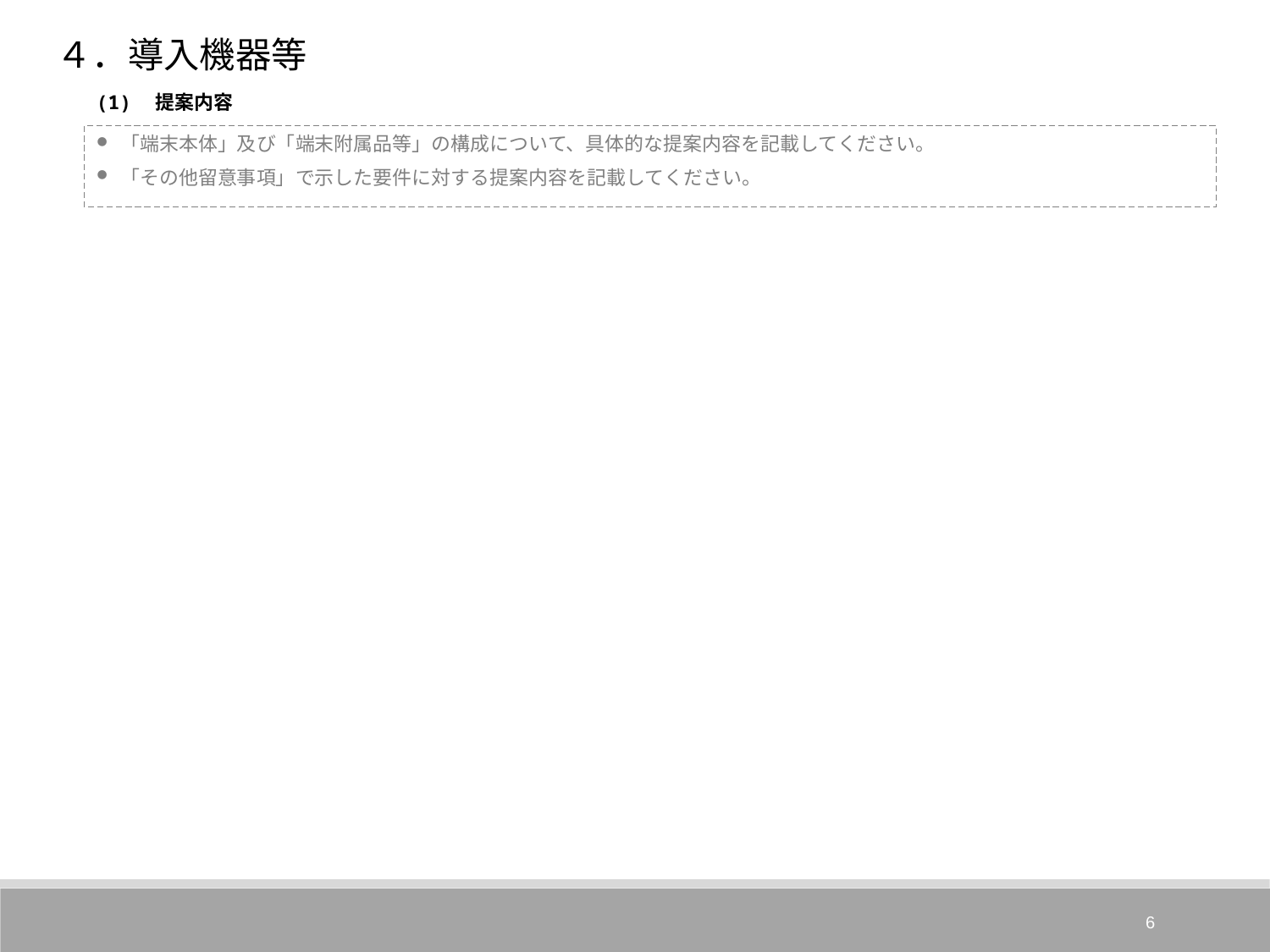

４．導入機器等
(1)　提案内容
「端末本体」及び「端末附属品等」の構成について、具体的な提案内容を記載してください。
「その他留意事項」で示した要件に対する提案内容を記載してください。
6